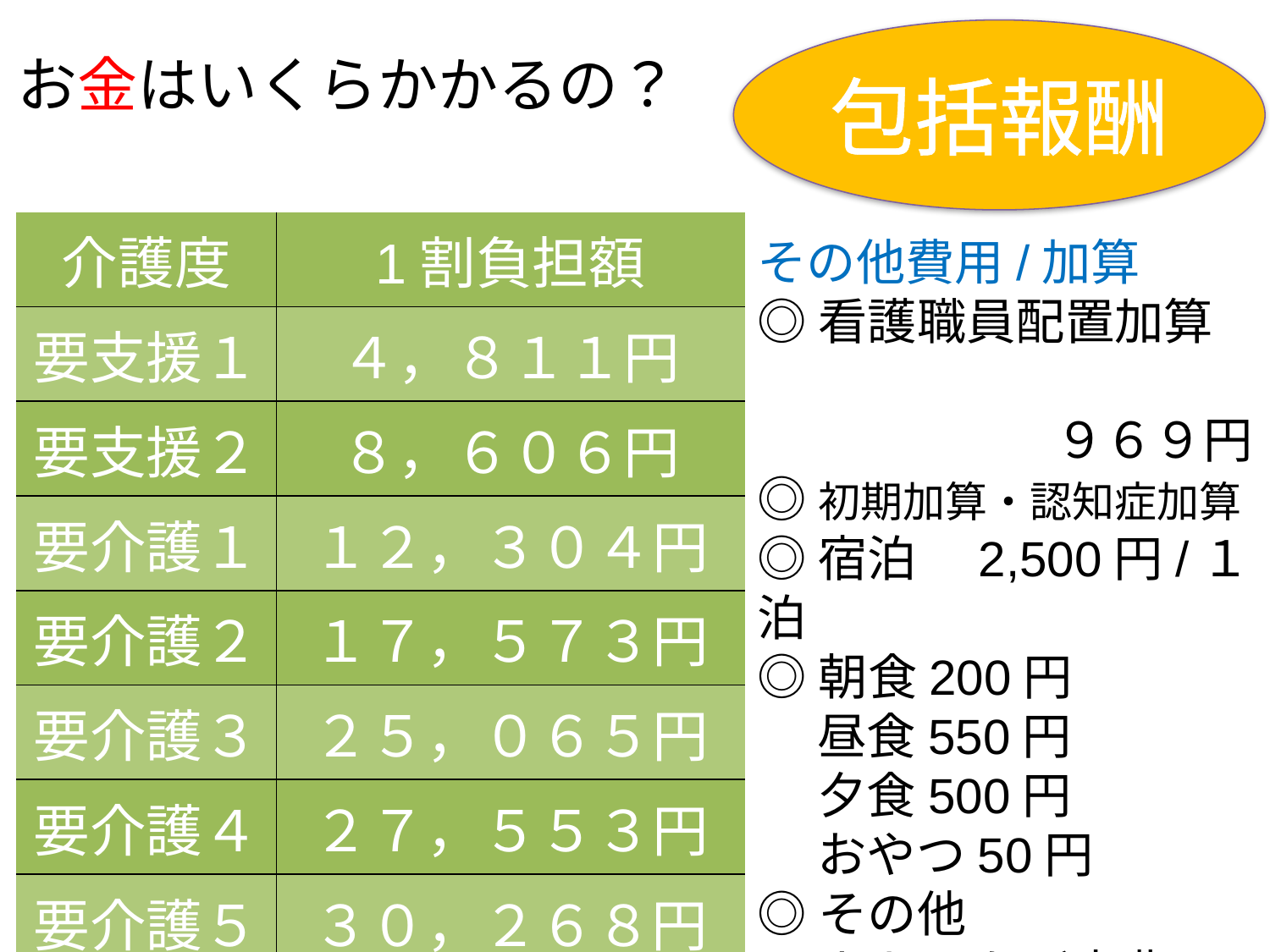

包括報酬
お金はいくらかかるの？
| 介護度 | 1割負担額 |
| --- | --- |
| 要支援１ | ４，８１１円 |
| 要支援２ | ８，６０６円 |
| 要介護１ | １２，３０４円 |
| 要介護２ | １７，５７３円 |
| 要介護３ | ２５，０６５円 |
| 要介護４ | ２７，５５３円 |
| 要介護５ | ３０，２６８円 |
その他費用/加算
◎看護職員配置加算
９６９円
◎初期加算・認知症加算
◎宿泊　2,500円/１泊
◎朝食200円
　 昼食550円
　 夕食500円
　 おやつ50円
◎その他
     おむつなど実費